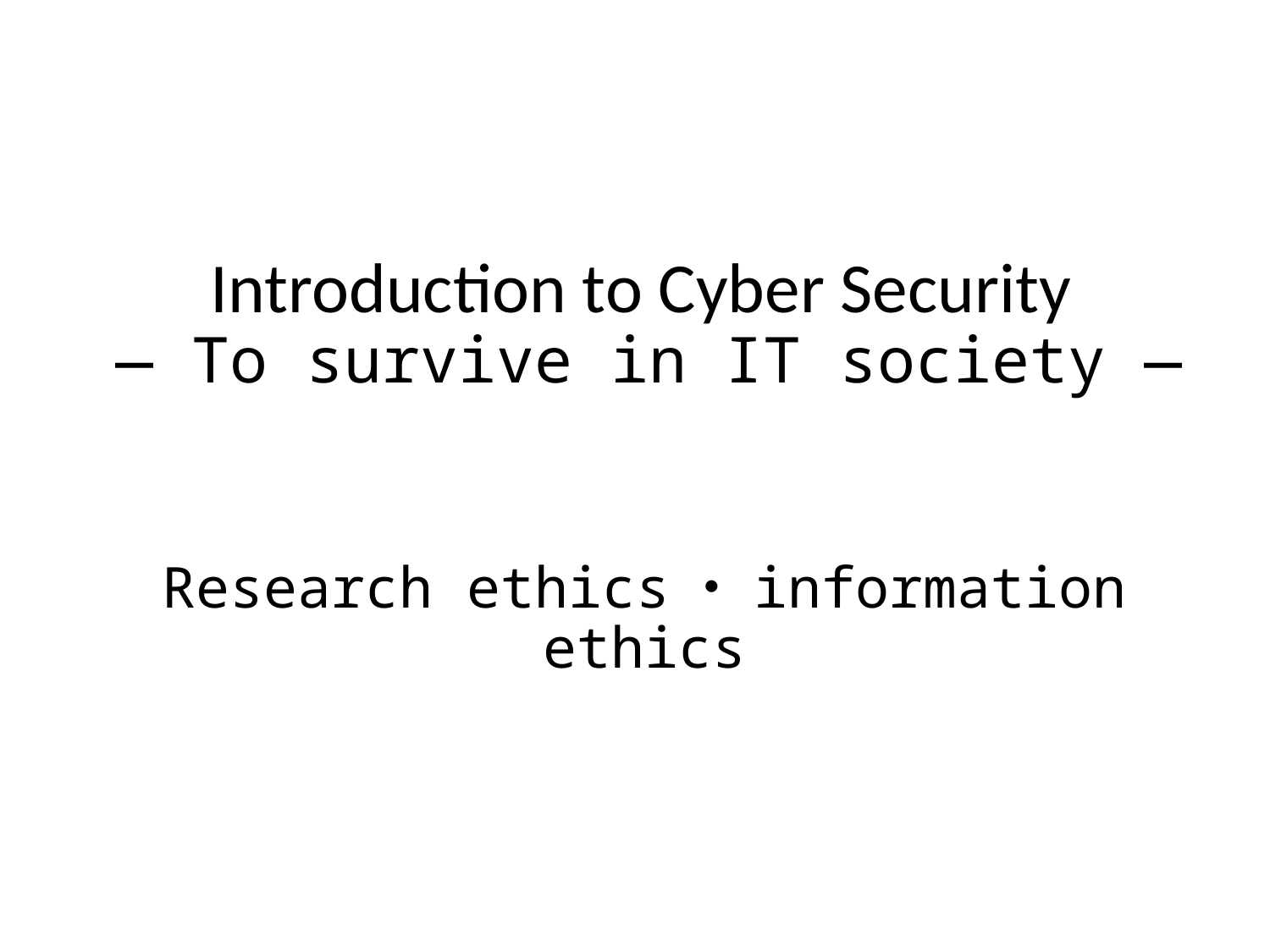

# Introduction to Cyber Security ― To survive in IT society ―
Research ethics・information ethics